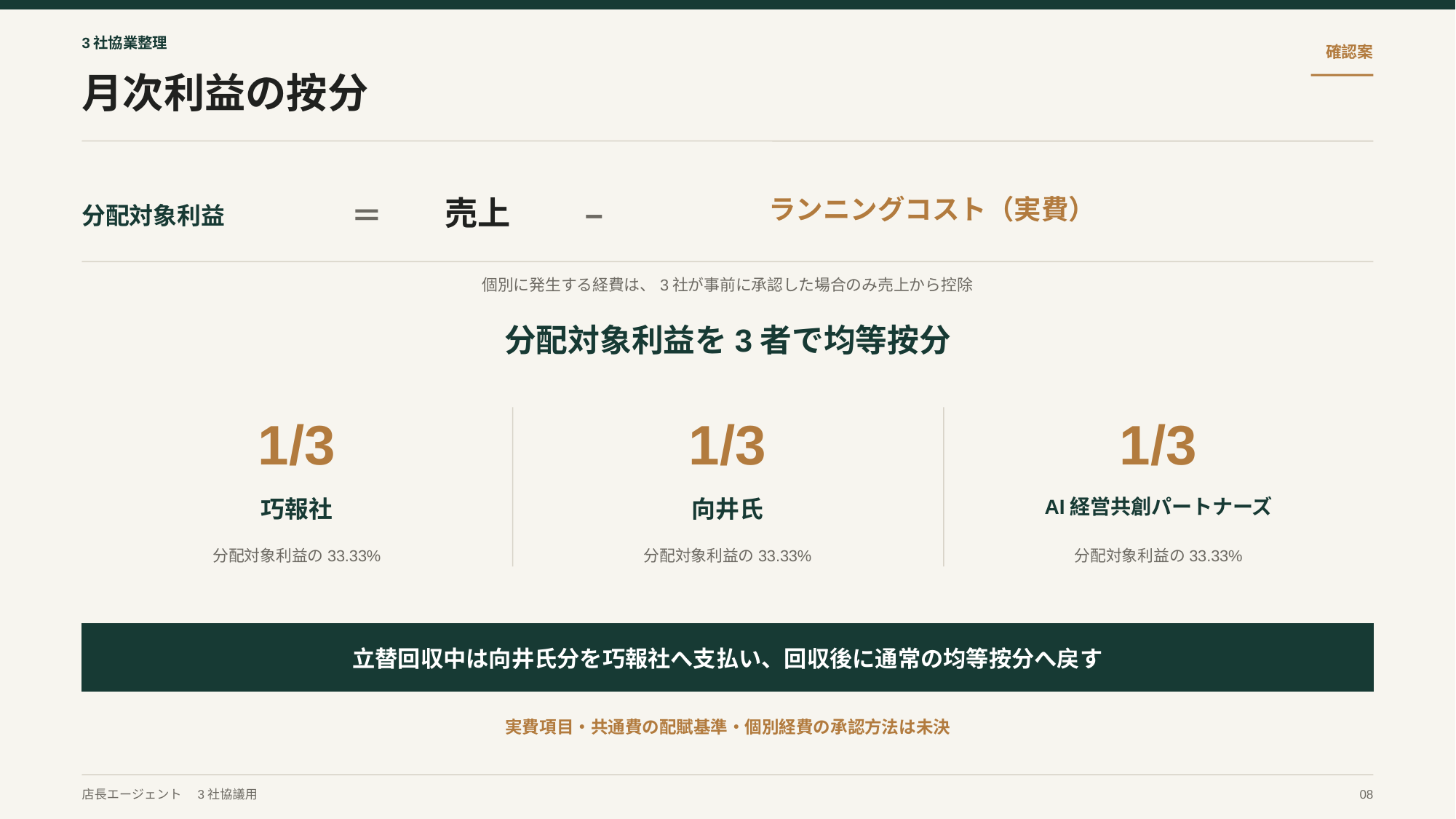

3社協業整理
確認案
月次利益の按分

売上
ランニングコスト（実費）
＝
−
分配対象利益

個別に発生する経費は、3社が事前に承認した場合のみ売上から控除
分配対象利益を3者で均等按分
1/3
1/3
1/3

巧報社
向井氏
AI経営共創パートナーズ
分配対象利益の33.33%
分配対象利益の33.33%
分配対象利益の33.33%

立替回収中は向井氏分を巧報社へ支払い、回収後に通常の均等按分へ戻す
実費項目・共通費の配賦基準・個別経費の承認方法は未決

店長エージェント　3社協議用
08